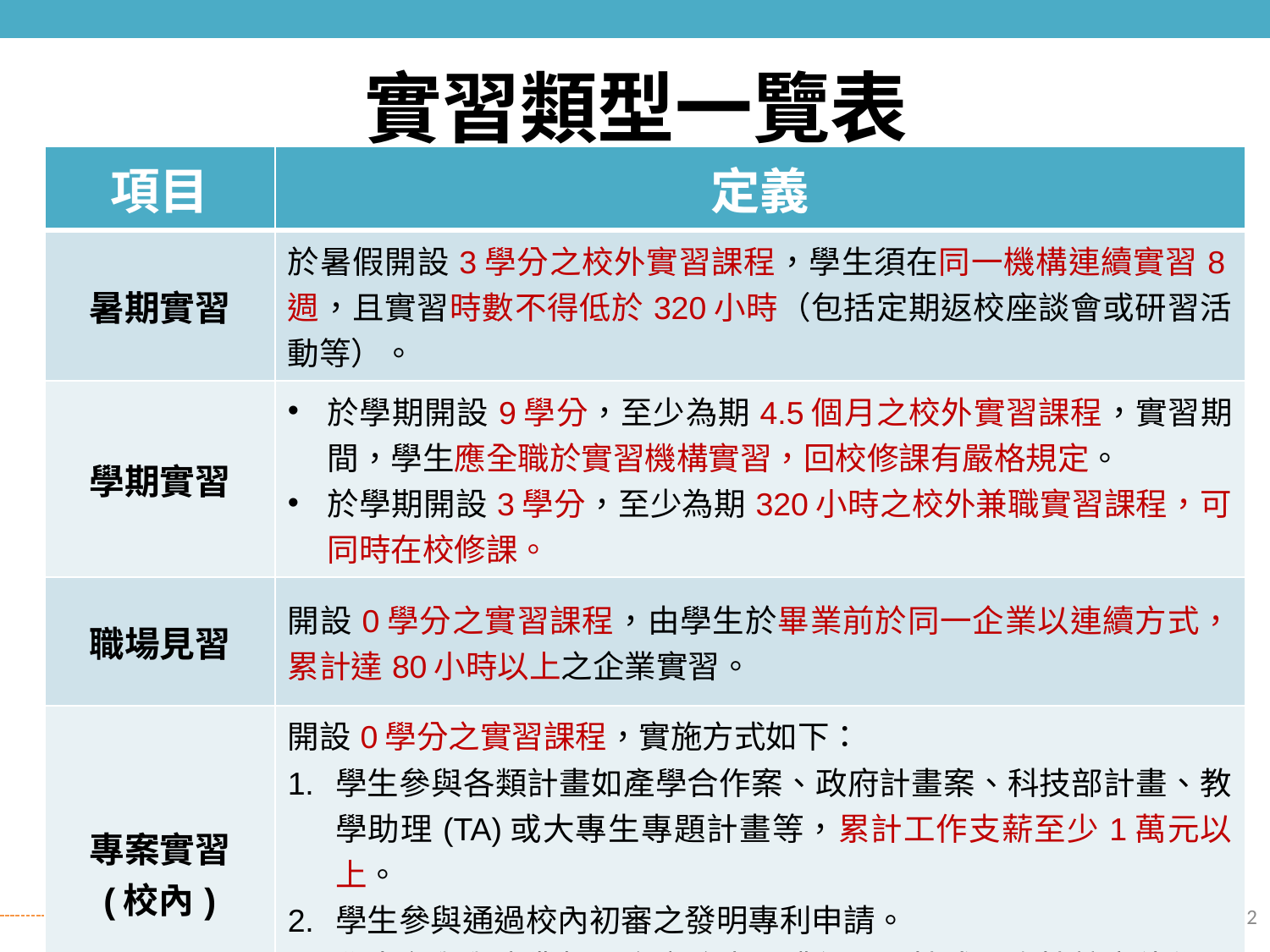

# 實習類型一覽表
| 項目 | 定義 |
| --- | --- |
| 暑期實習 | 於暑假開設3學分之校外實習課程，學生須在同一機構連續實習8週，且實習時數不得低於320小時（包括定期返校座談會或研習活動等）。 |
| 學期實習 | 於學期開設9學分，至少為期4.5個月之校外實習課程，實習期間，學生應全職於實習機構實習，回校修課有嚴格規定。 於學期開設3學分，至少為期320小時之校外兼職實習課程，可同時在校修課。 |
| 職場見習 | 開設0學分之實習課程，由學生於畢業前於同一企業以連續方式，累計達80小時以上之企業實習。 |
| 專案實習 (校內) | 開設0學分之實習課程，實施方式如下： 學生參與各類計畫如產學合作案、政府計畫案、科技部計畫、教學助理(TA)或大專生專題計畫等，累計工作支薪至少1萬元以上。 學生參與通過校內初審之發明專利申請。 學生參與與專業相關之實務專題獲得全國性或國際性競賽佳作以上之獎項。 |
2